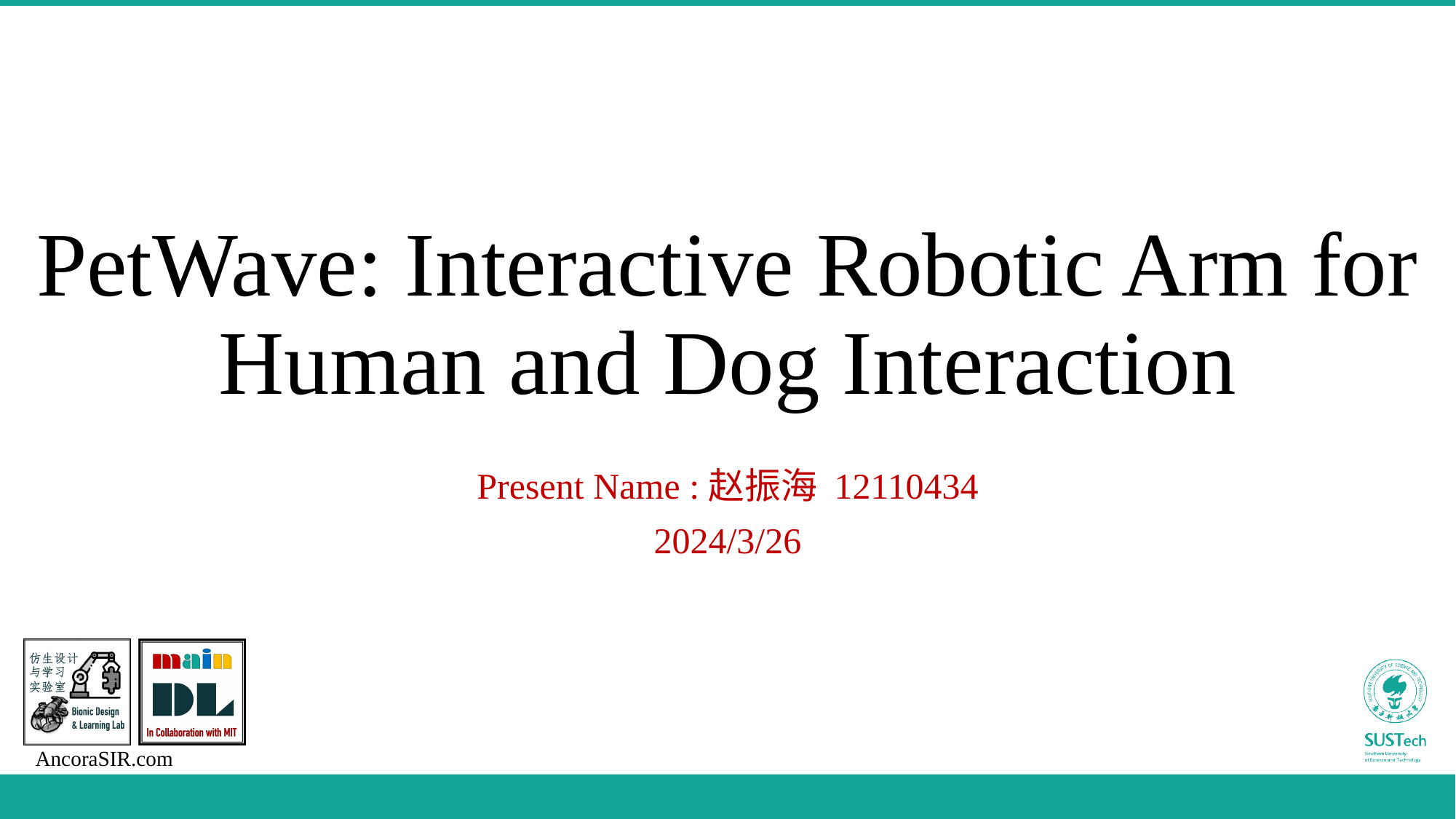

# PetWave: Interactive Robotic Arm for Human and Dog Interaction
Present Name :赵振海 12110434
2024/3/26